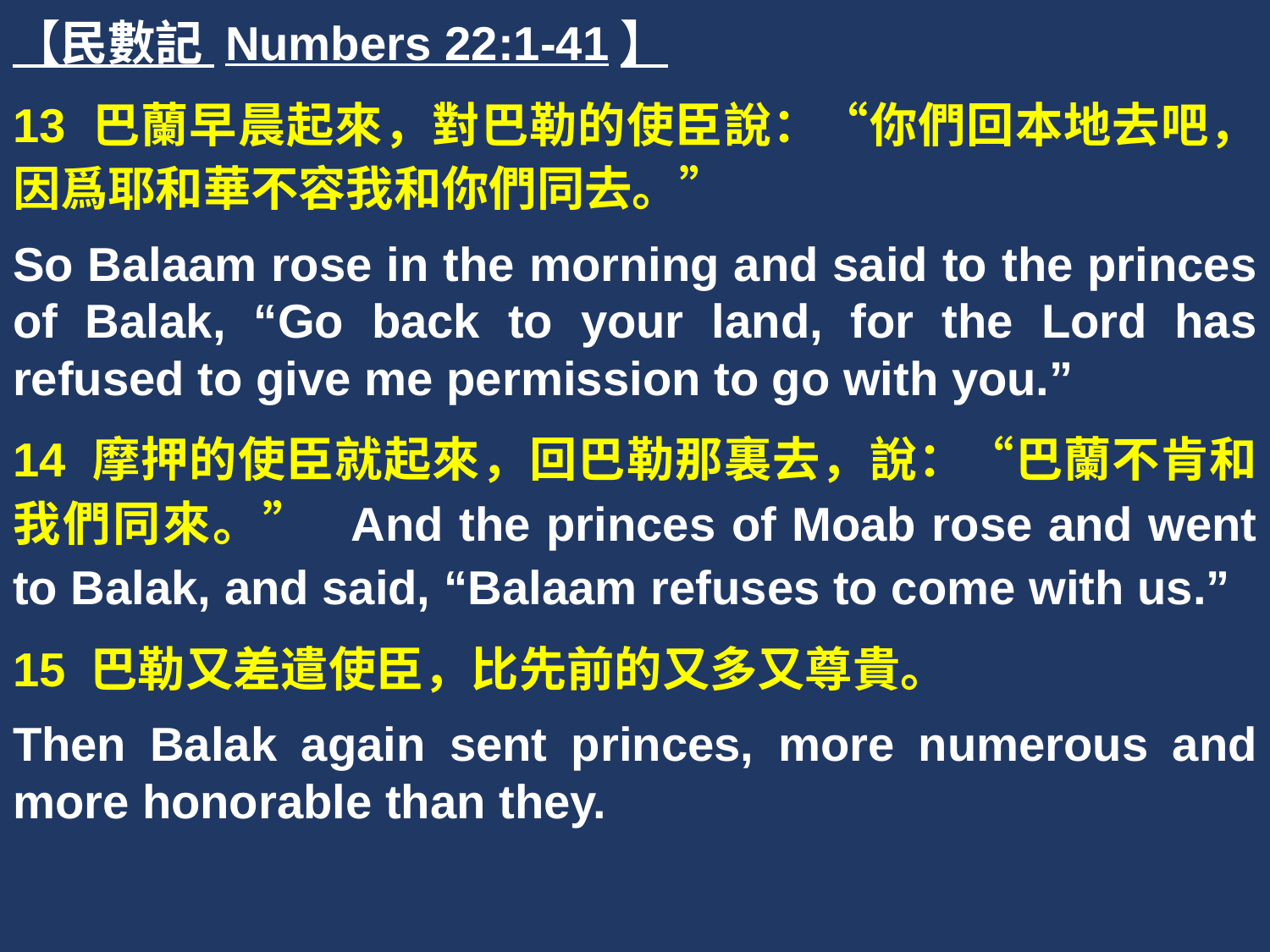

【民數記 Numbers 22:1-41】
13 巴蘭早晨起來，對巴勒的使臣說：“你們回本地去吧，因爲耶和華不容我和你們同去。”
So Balaam rose in the morning and said to the princes of Balak, “Go back to your land, for the Lord has refused to give me permission to go with you.”
14 摩押的使臣就起來，回巴勒那裏去，說：“巴蘭不肯和我們同來。”  And the princes of Moab rose and went to Balak, and said, “Balaam refuses to come with us.”
15 巴勒又差遣使臣，比先前的又多又尊貴。
Then Balak again sent princes, more numerous and more honorable than they.